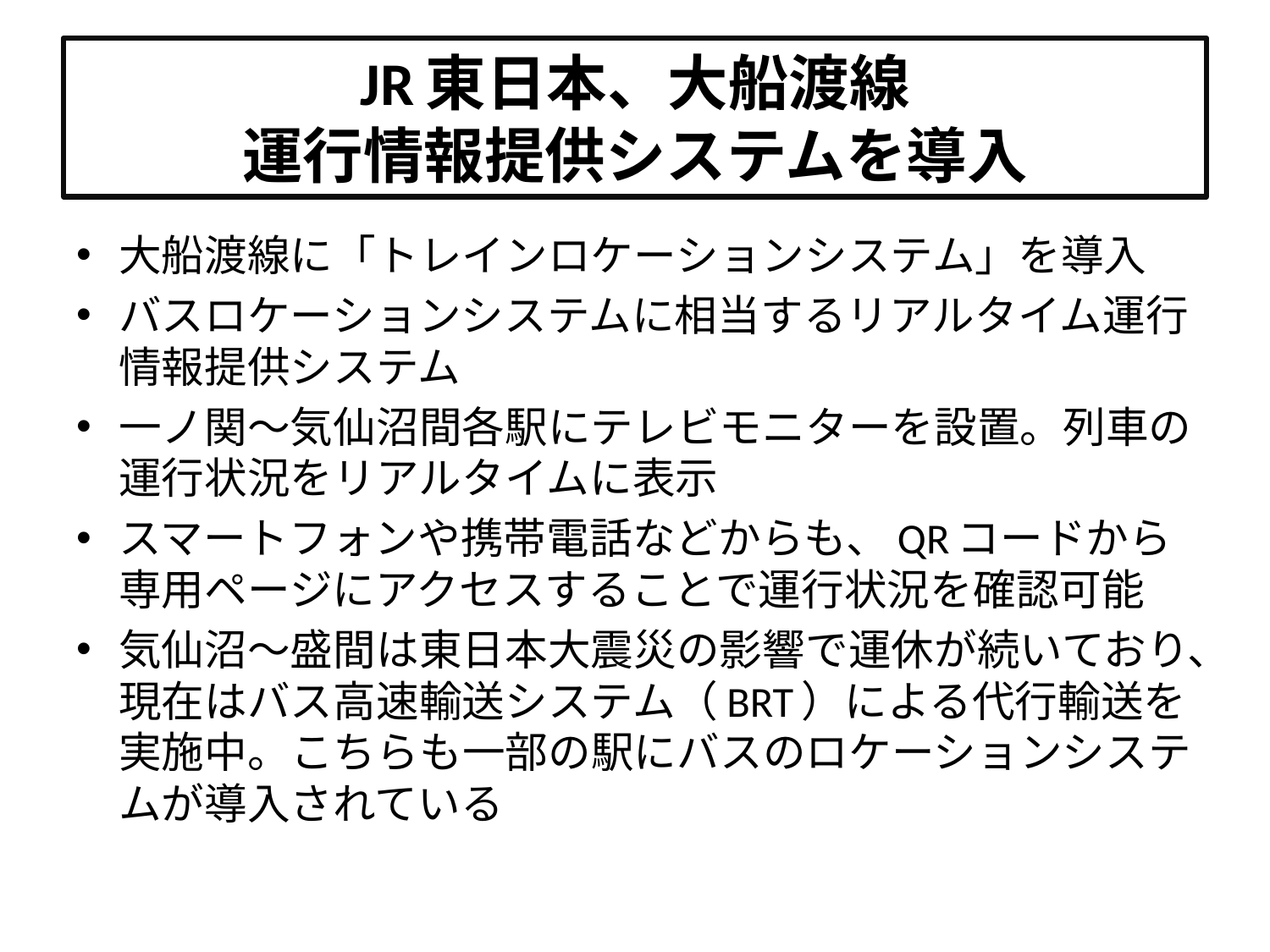

# JR東日本、大船渡線 運行情報提供システムを導入
大船渡線に「トレインロケーションシステム」を導入
バスロケーションシステムに相当するリアルタイム運行情報提供システム
一ノ関～気仙沼間各駅にテレビモニターを設置。列車の運行状況をリアルタイムに表示
スマートフォンや携帯電話などからも、QRコードから専用ページにアクセスすることで運行状況を確認可能
気仙沼～盛間は東日本大震災の影響で運休が続いており、現在はバス高速輸送システム（BRT）による代行輸送を実施中。こちらも一部の駅にバスのロケーションシステムが導入されている